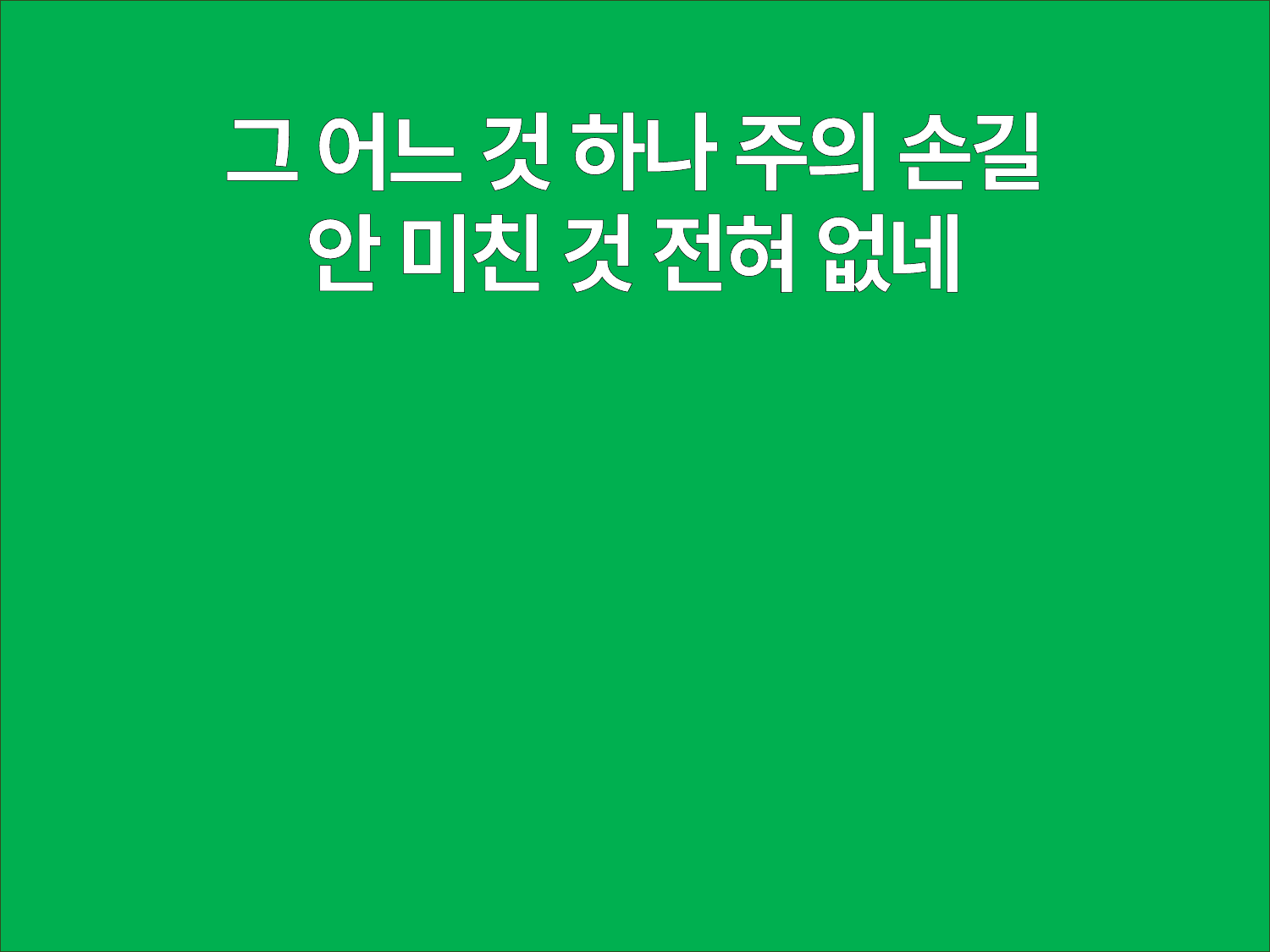

그 어느 것 하나 주의 손길
안 미친 것 전혀 없네